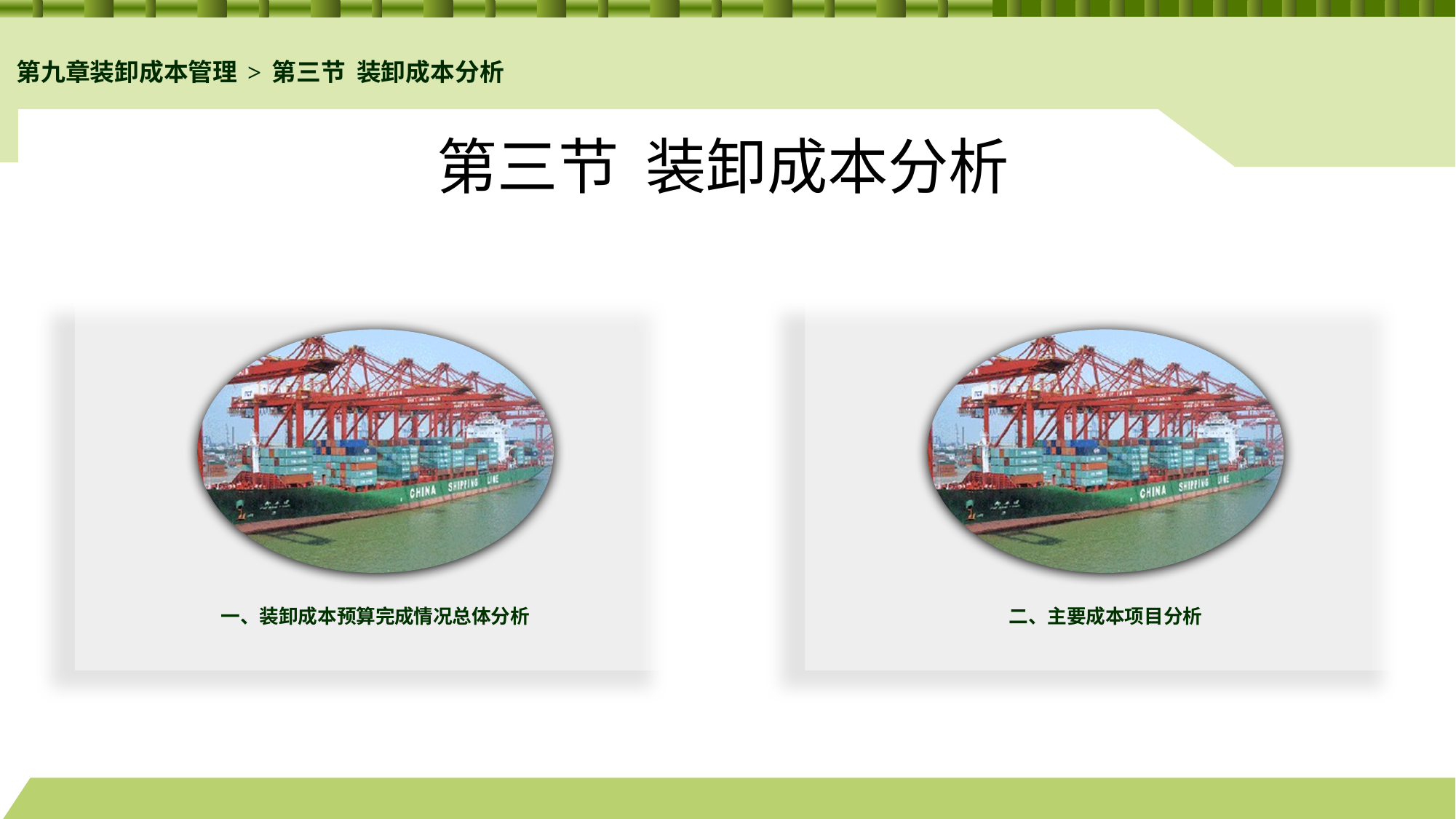

第九章装卸成本管理>第三节  装卸成本分析
# 第三节  装卸成本分析
一、装卸成本预算完成情况总体分析
二、主要成本项目分析